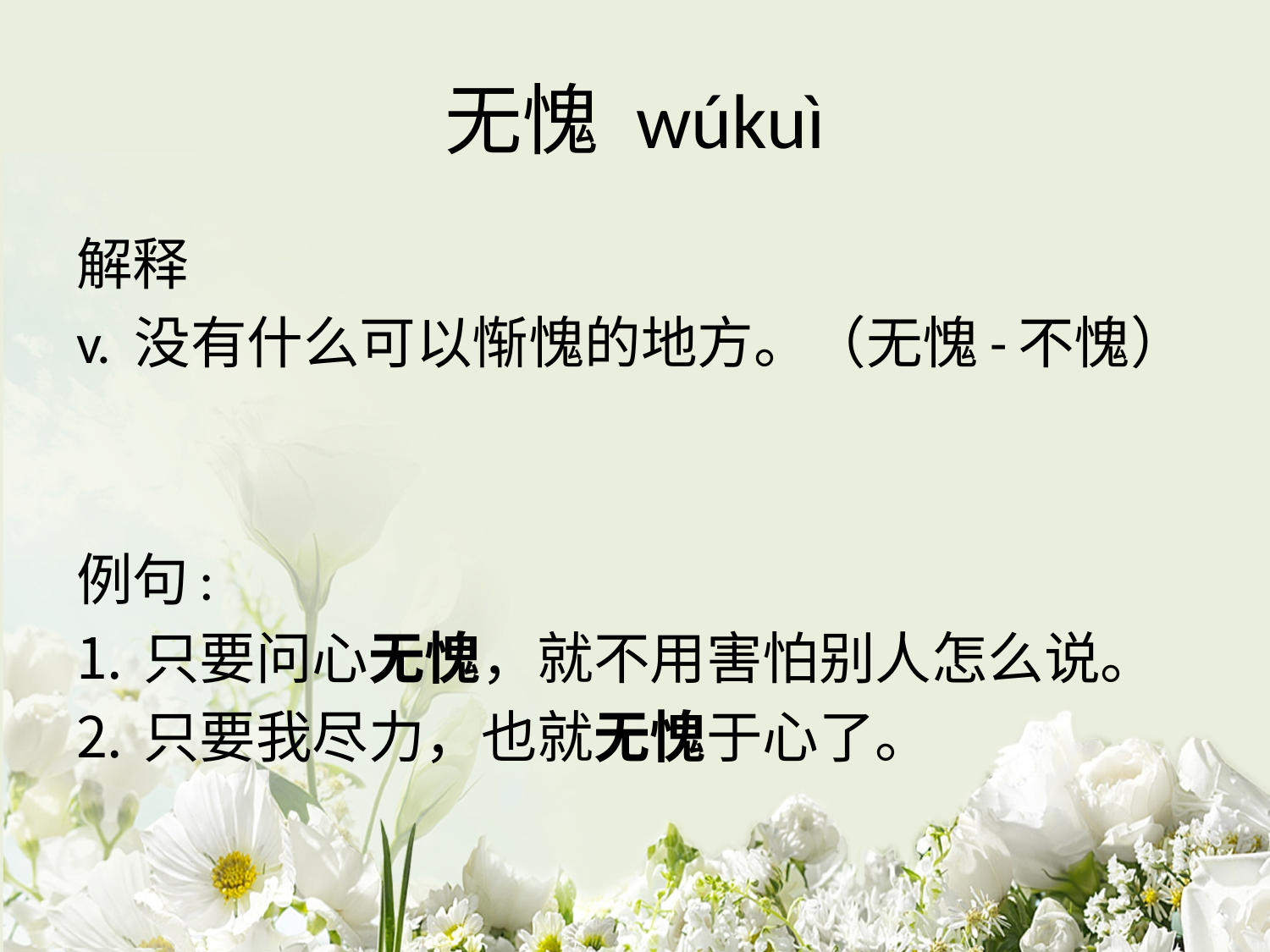

# 无愧 wúkuì
解释
v. 没有什么可以惭愧的地方。（无愧-不愧）

例句:
只要问心无愧，就不用害怕别人怎么说。
只要我尽力，也就无愧于心了。